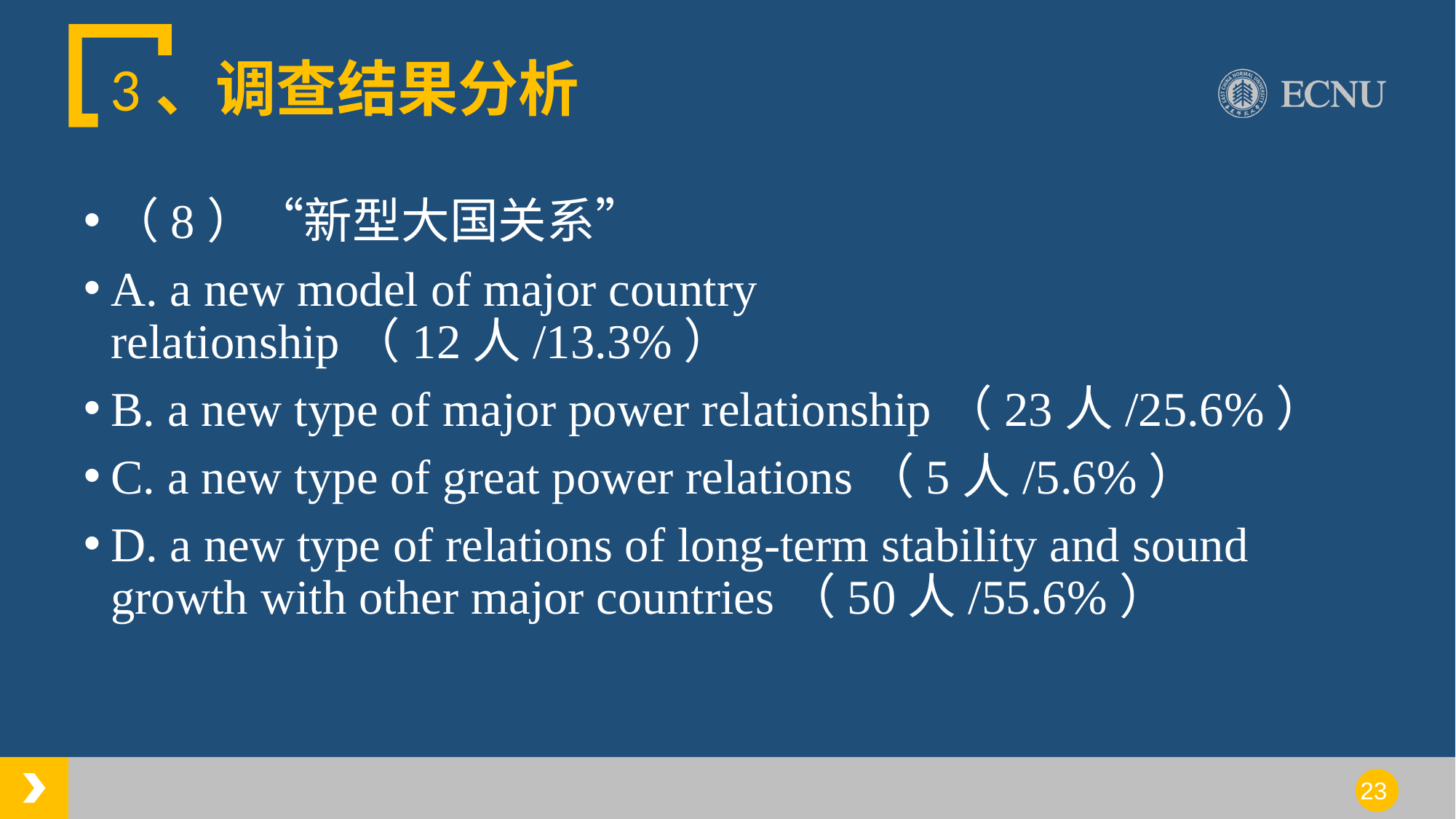

# 3、调查结果分析
（8）“新型大国关系”
A. a new model of major country relationship（12人/13.3%）
B. a new type of major power relationship（23人/25.6%）
C. a new type of great power relations（5人/5.6%）
D. a new type of relations of long-term stability and sound growth with other major countries（50人/55.6%）